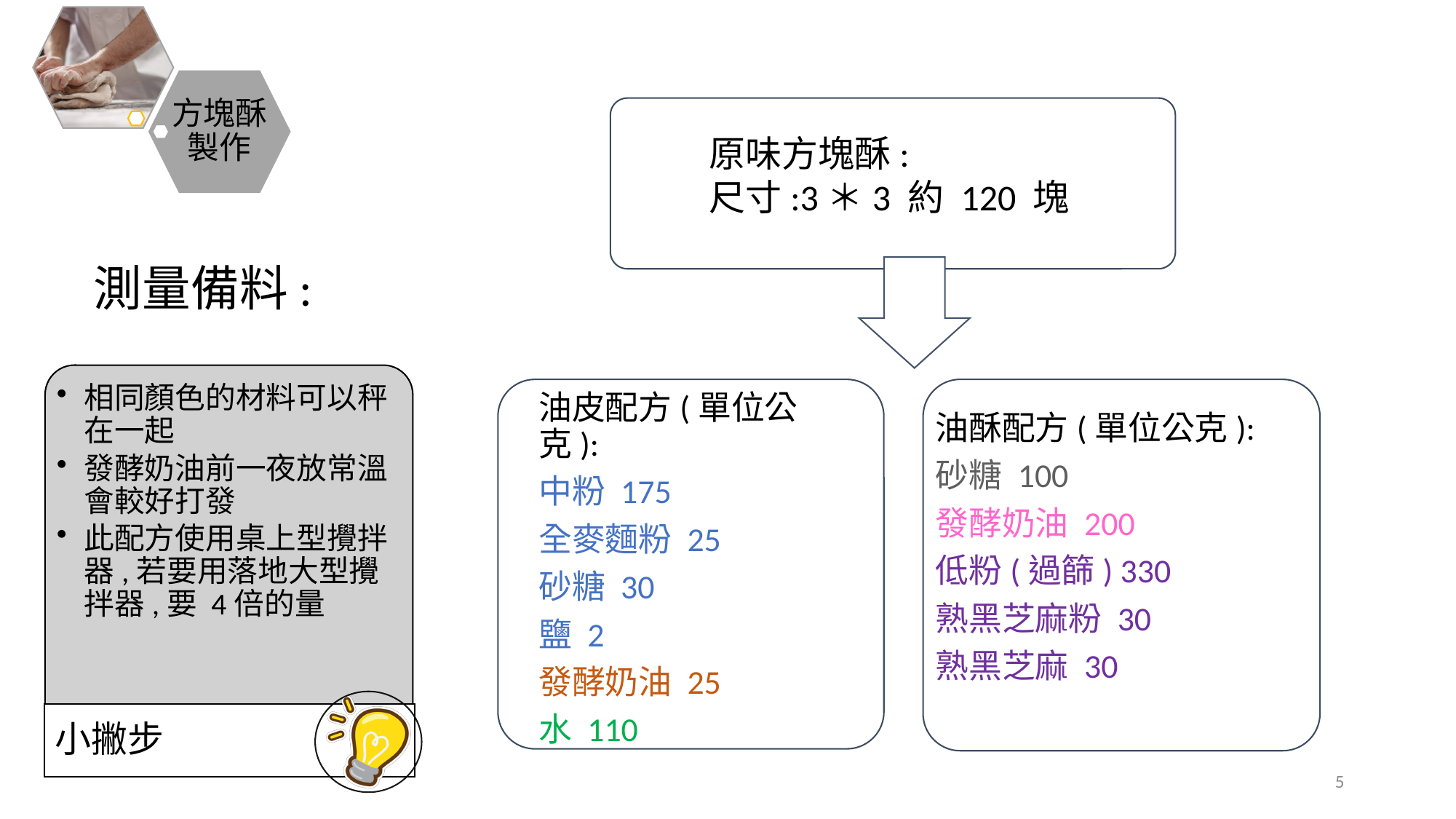

方塊酥製作

原味方塊酥:
尺寸:3＊3 約 120 塊
測量備料:

相同顏色的材料可以秤在一起
發酵奶油前一夜放常溫會較好打發
此配方使用桌上型攪拌器,若要用落地大型攪拌器,要 4倍的量

小撇步

油酥配方(單位公克):
砂糖 100
發酵奶油 200
低粉(過篩) 330
熟黑芝麻粉 30
熟黑芝麻 30

油皮配方(單位公克):
中粉 175
全麥麵粉 25
砂糖 30
鹽 2
發酵奶油 25
水 110

5